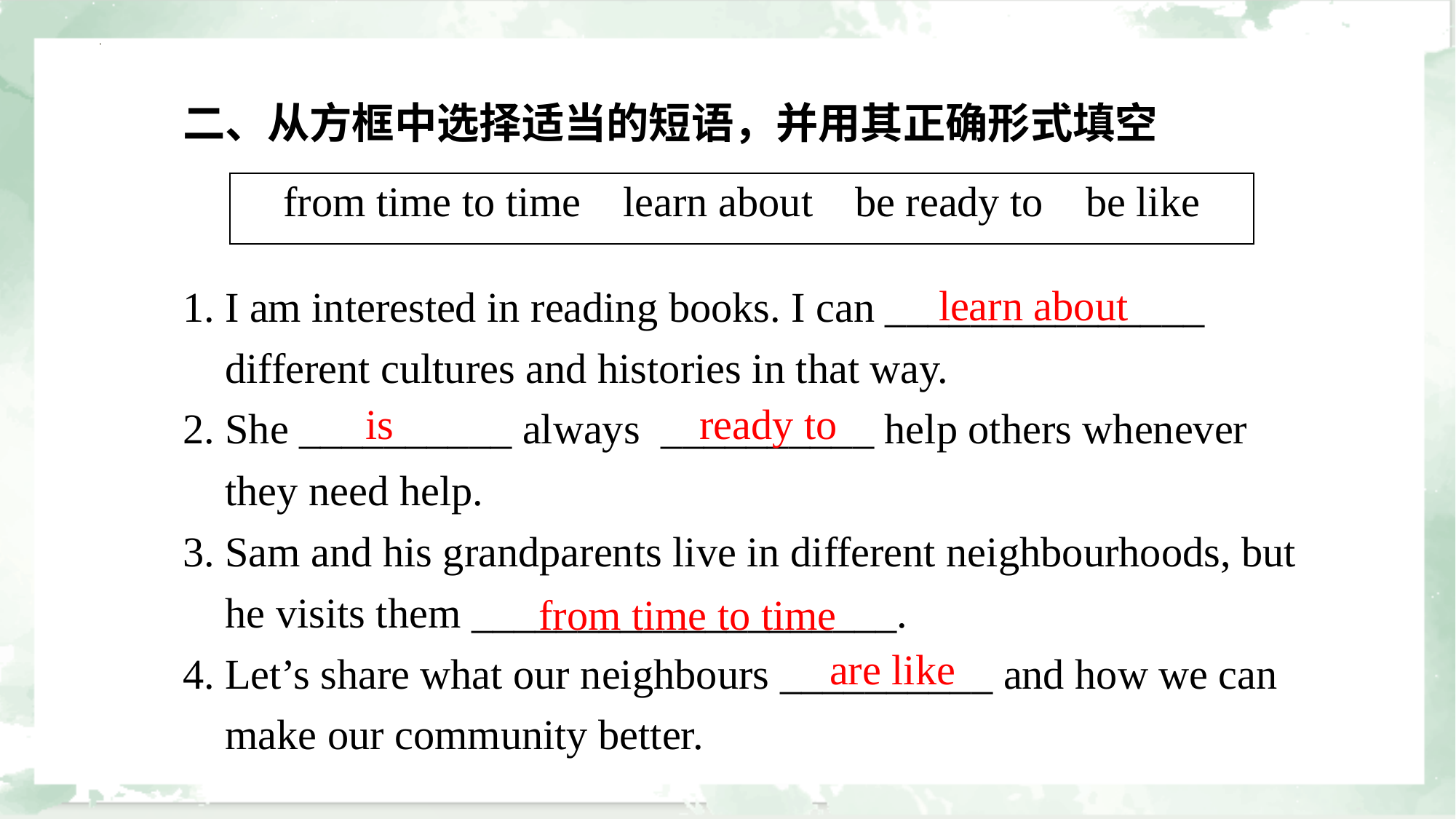

二、从方框中选择适当的短语，并用其正确形式填空
| from time to time learn about be ready to be like |
| --- |
1. I am interested in reading books. I can _______________ different cultures and histories in that way.
2. She __________ always  __________ help others whenever they need help.
3. Sam and his grandparents live in different neighbourhoods, but he visits them ____________________.
4. Let’s share what our neighbours __________ and how we can make our community better.
learn about
is                             ready to
from time to time
are like